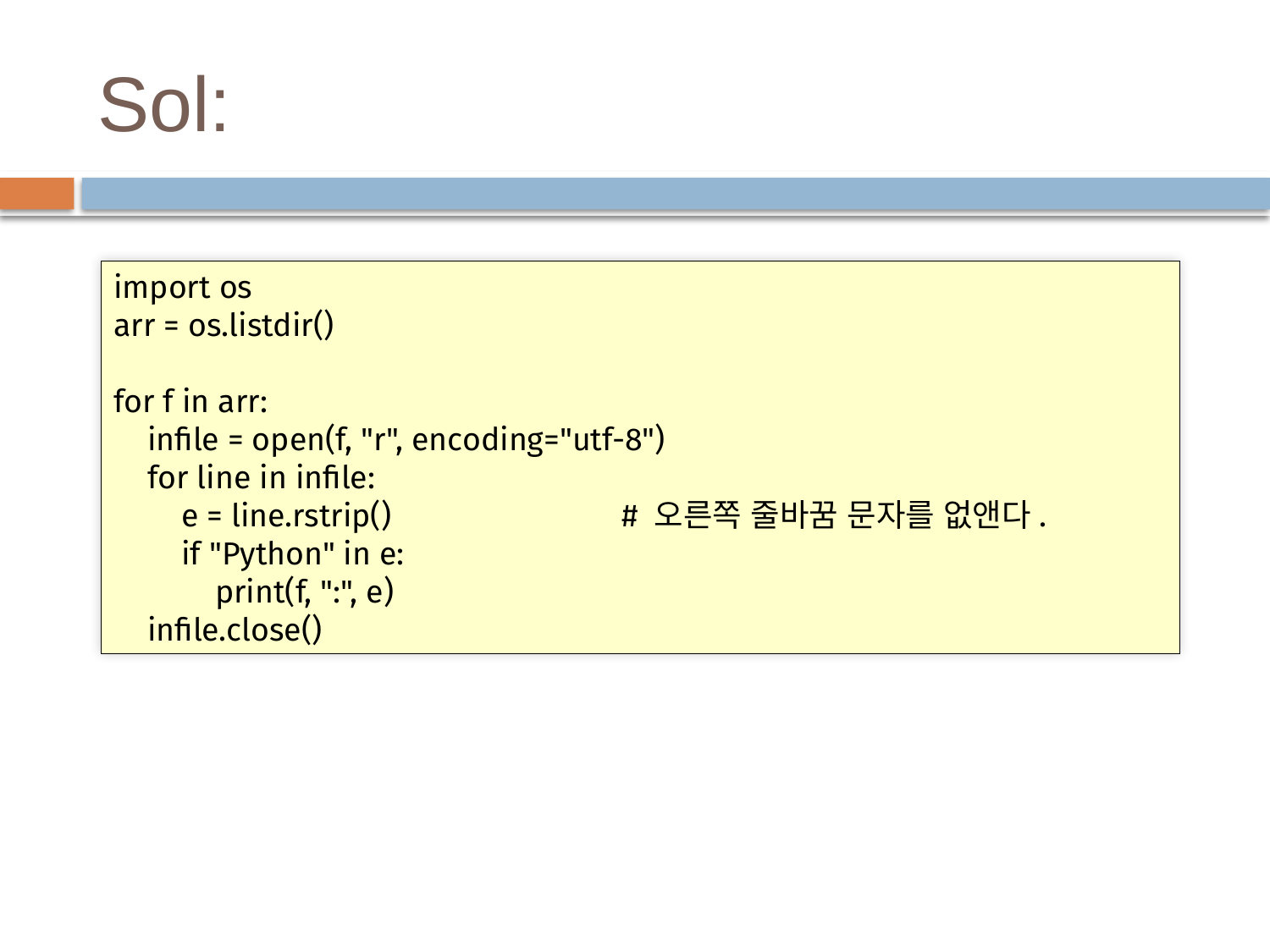

# Sol:
import os
arr = os.listdir()

for f in arr:
    infile = open(f, "r", encoding="utf-8")
    for line in infile:
        e = line.rstrip()		# 오른쪽 줄바꿈 문자를 없앤다.
        if "Python" in e:
            print(f, ":", e)
    infile.close()